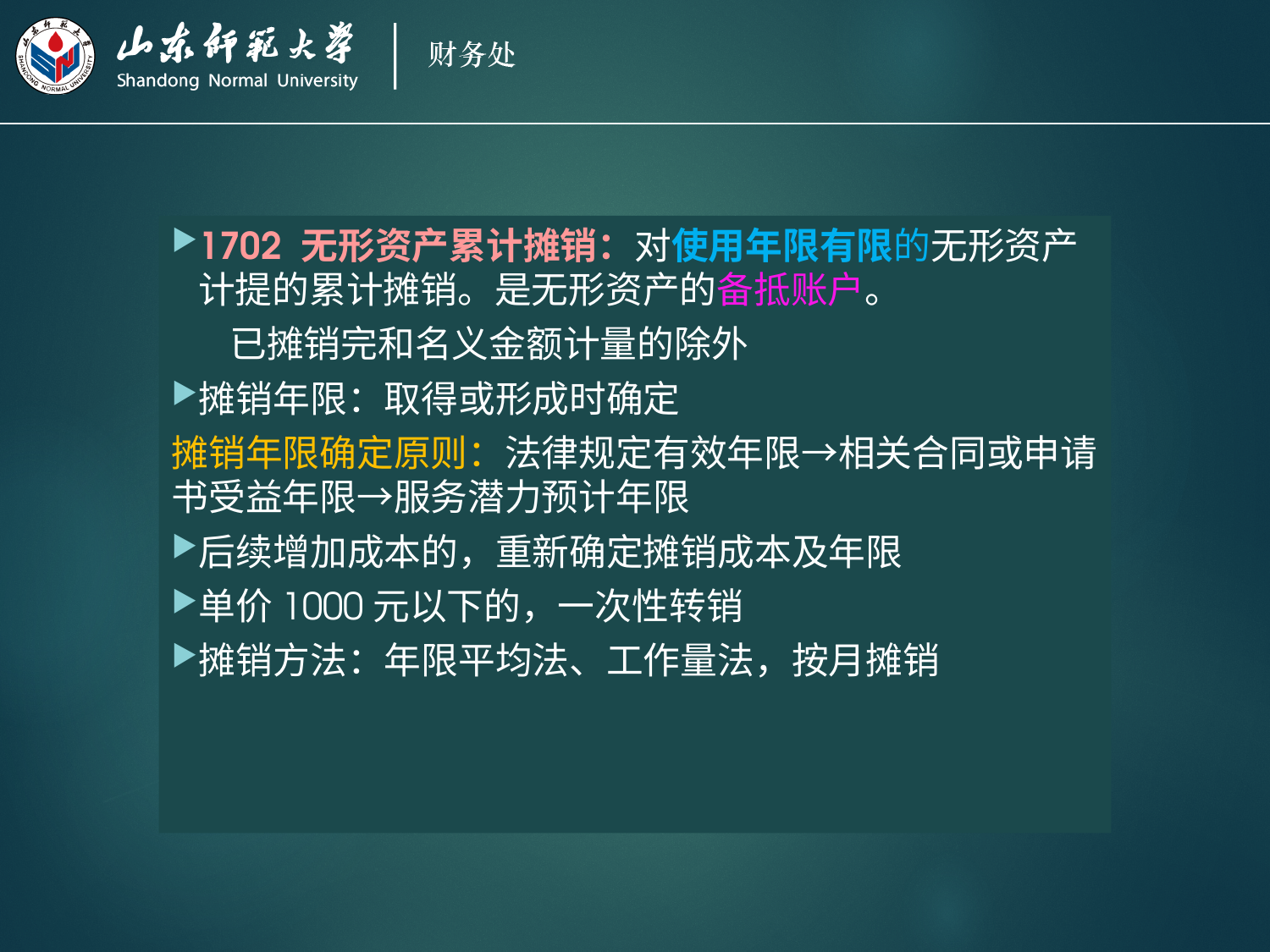

1702 无形资产累计摊销：对使用年限有限的无形资产计提的累计摊销。是无形资产的备抵账户。
      已摊销完和名义金额计量的除外
摊销年限：取得或形成时确定
摊销年限确定原则：法律规定有效年限→相关合同或申请书受益年限→服务潜力预计年限
后续增加成本的，重新确定摊销成本及年限
单价1000元以下的，一次性转销
摊销方法：年限平均法、工作量法，按月摊销